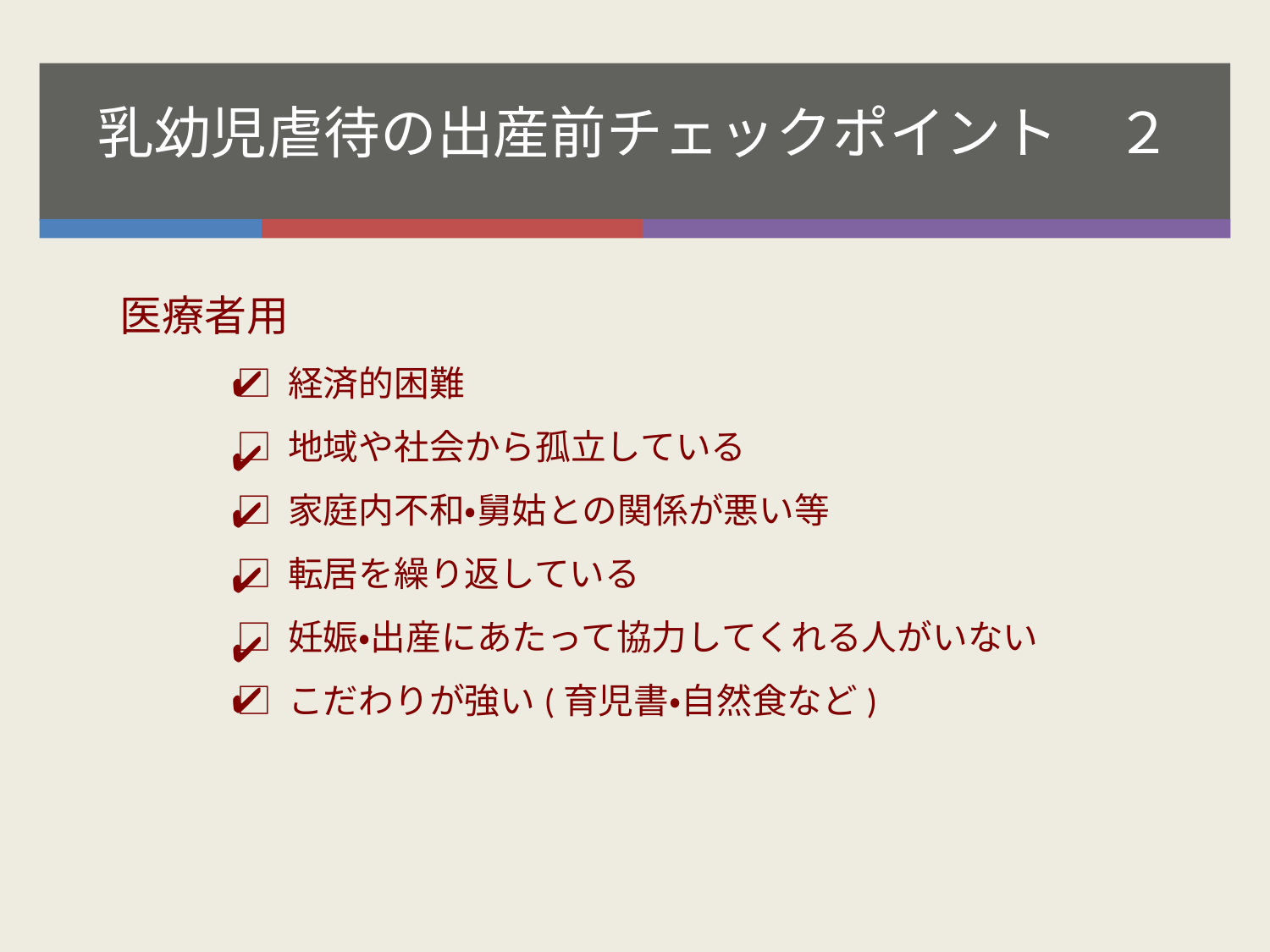

# 乳幼児虐待の出産前チェックポイント　２
医療者用
✔️
✔️
✔️
✔️
✔️
✔️
□ 経済的困難
□ 地域や社会から孤立している
□ 家庭内不和・舅姑との関係が悪い等
□ 転居を繰り返している
□ 妊娠・出産にあたって協力してくれる人がいない
□ こだわりが強い(育児書・自然食など)